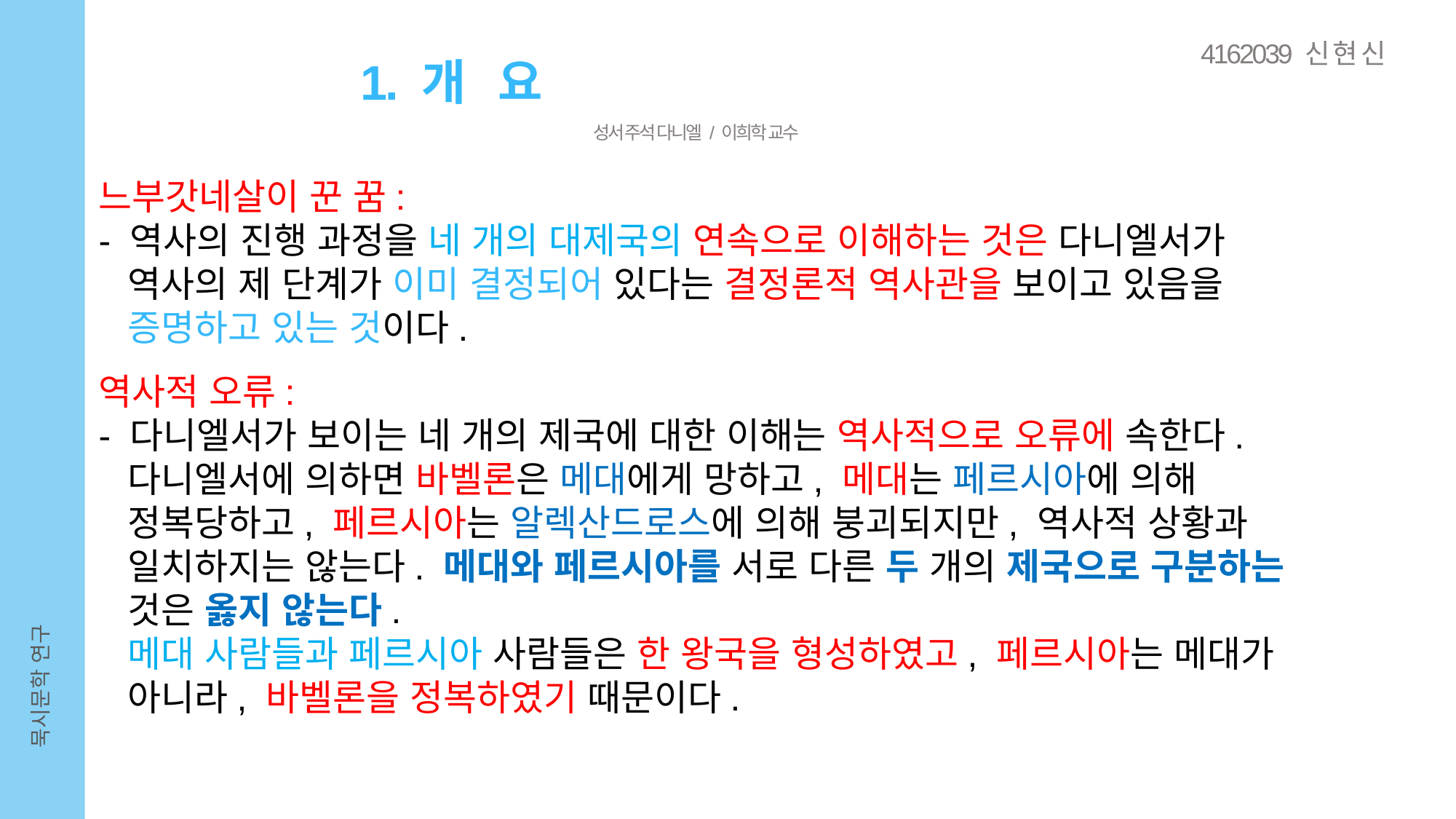

4162039 신 현 신
1. 개   요
성서 주석 다니엘 / 이희학 교수

느부갓네살이 꾼 꿈:
- 역사의 진행 과정을 네 개의 대제국의 연속으로 이해하는 것은 다니엘서가
  역사의 제 단계가 이미 결정되어 있다는 결정론적 역사관을 보이고 있음을
  증명하고 있는 것이다.

역사적 오류:
- 다니엘서가 보이는 네 개의 제국에 대한 이해는 역사적으로 오류에 속한다.
  다니엘서에 의하면 바벨론은 메대에게 망하고, 메대는 페르시아에 의해
  정복당하고, 페르시아는 알렉산드로스에 의해 붕괴되지만, 역사적 상황과
  일치하지는 않는다. 메대와 페르시아를 서로 다른 두 개의 제국으로 구분하는
  것은 옳지 않는다.
  메대 사람들과 페르시아 사람들은 한 왕국을 형성하였고, 페르시아는 메대가
  아니라, 바벨론을 정복하였기 때문이다.

묵시문학 연구